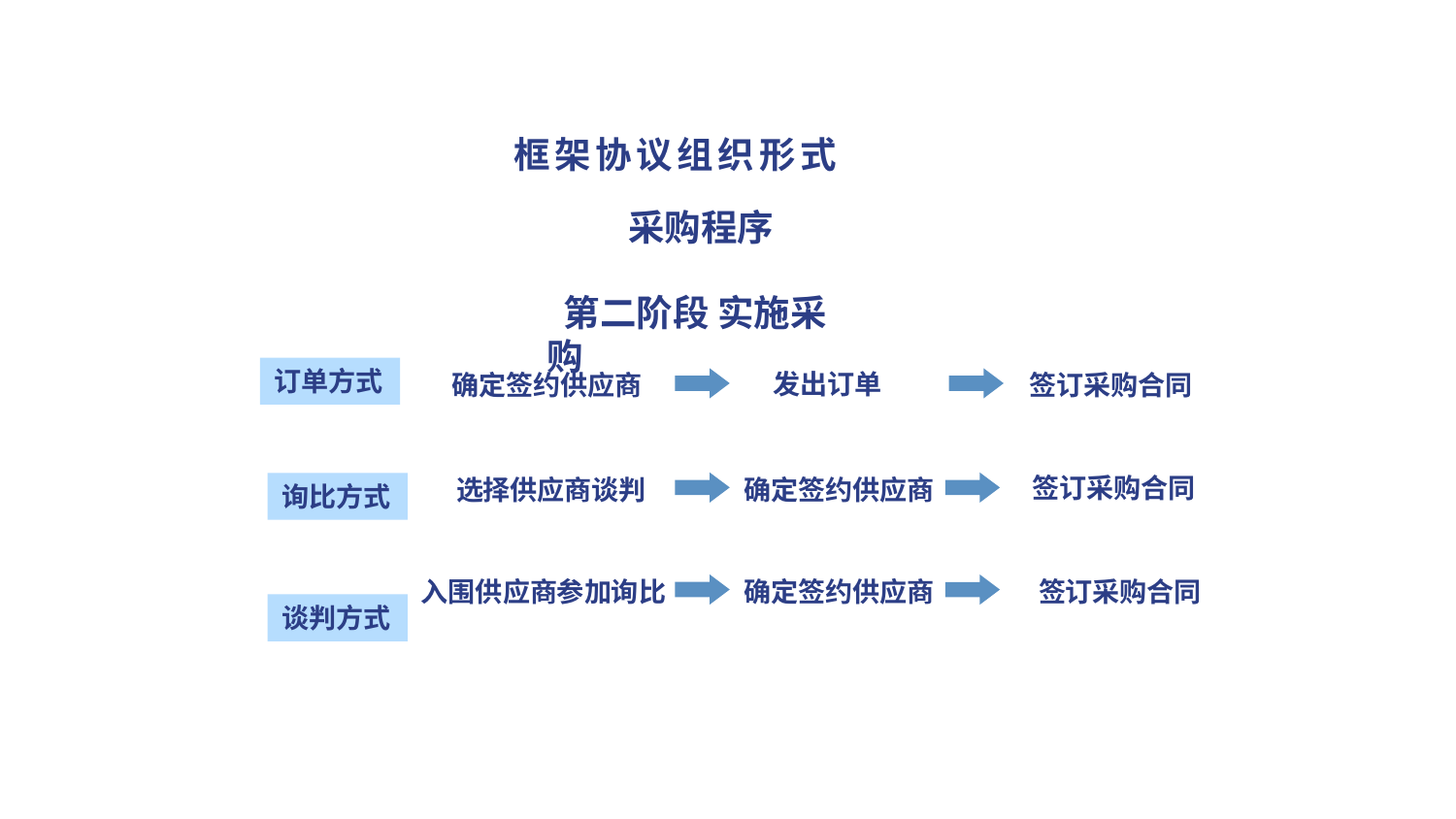

框架协议组织形式

采购程序
 第二阶段 实施采购
订单方式
发出订单
确定签约供应商
签订采购合同

签订采购合同
选择供应商谈判
确定签约供应商

询比方式
入围供应商参加询比
签订采购合同
确定签约供应商

谈判方式